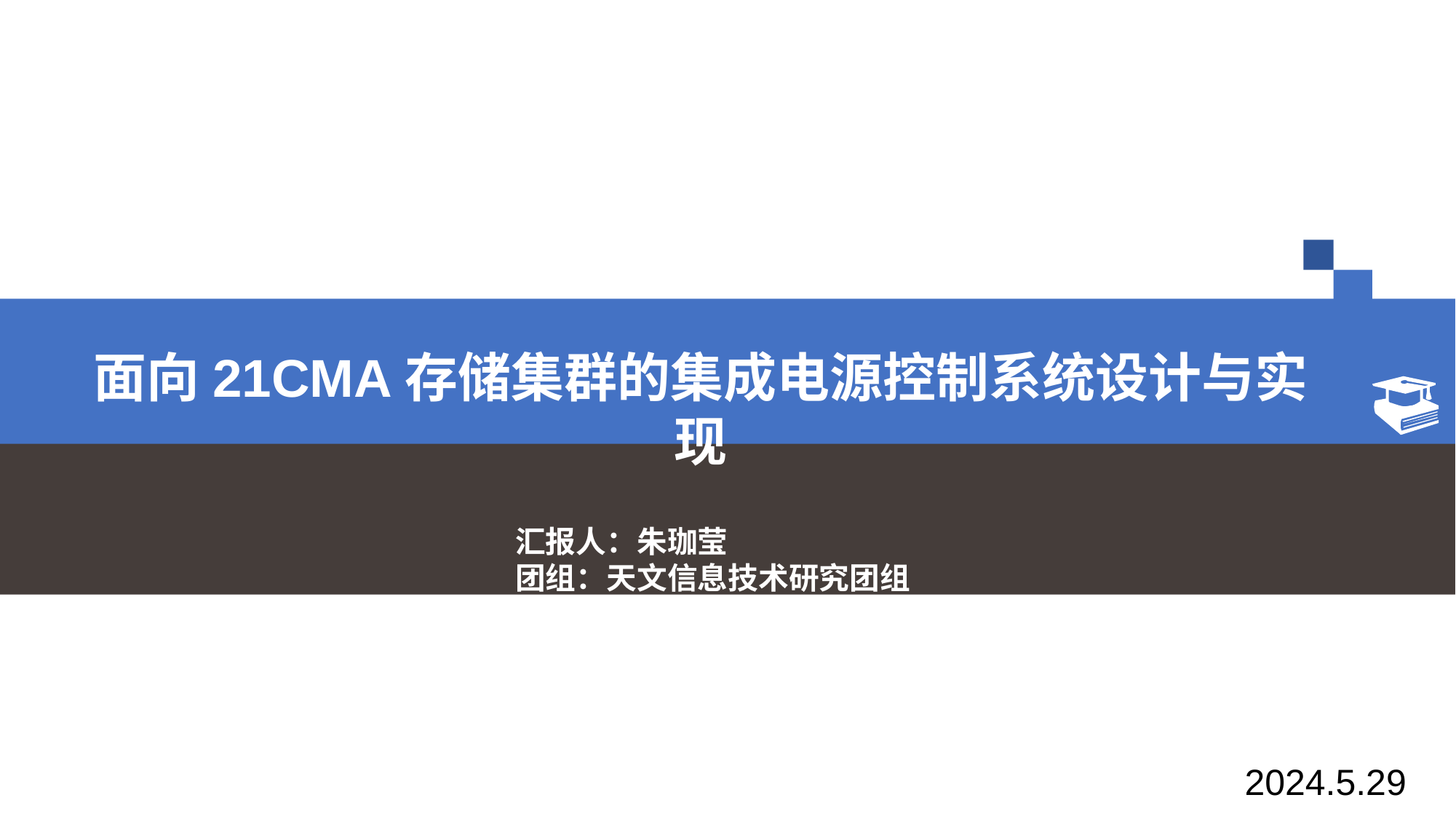

面向21CMA存储集群的集成电源控制系统设计与实现

				汇报人：朱珈莹
				团组：天文信息技术研究团组
				指导老师：樊东卫 韩军

2024.5.29